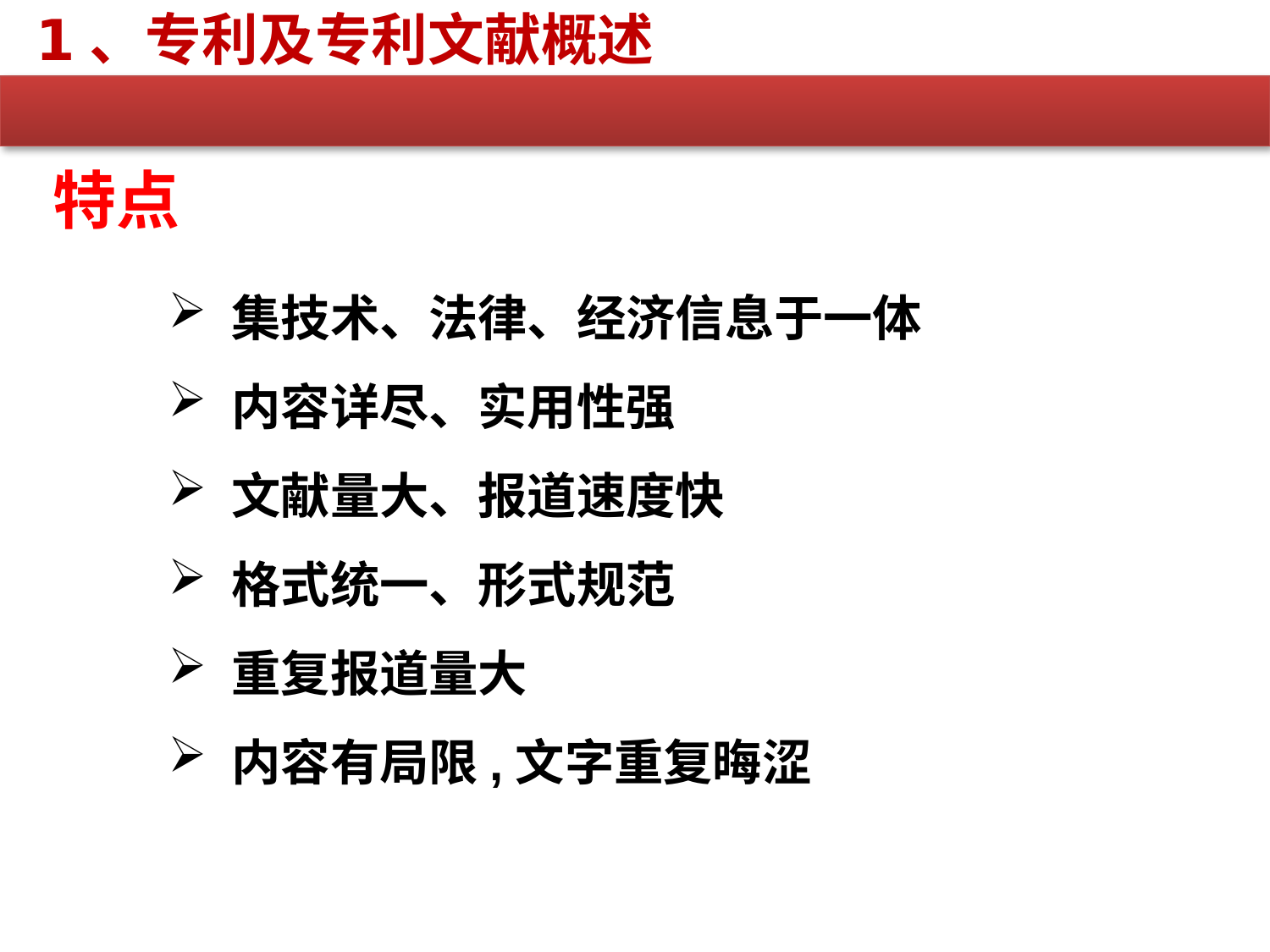

1、专利及专利文献概述

特点
集技术、法律、经济信息于一体
内容详尽、实用性强
文献量大、报道速度快
格式统一、形式规范
重复报道量大
内容有局限,文字重复晦涩